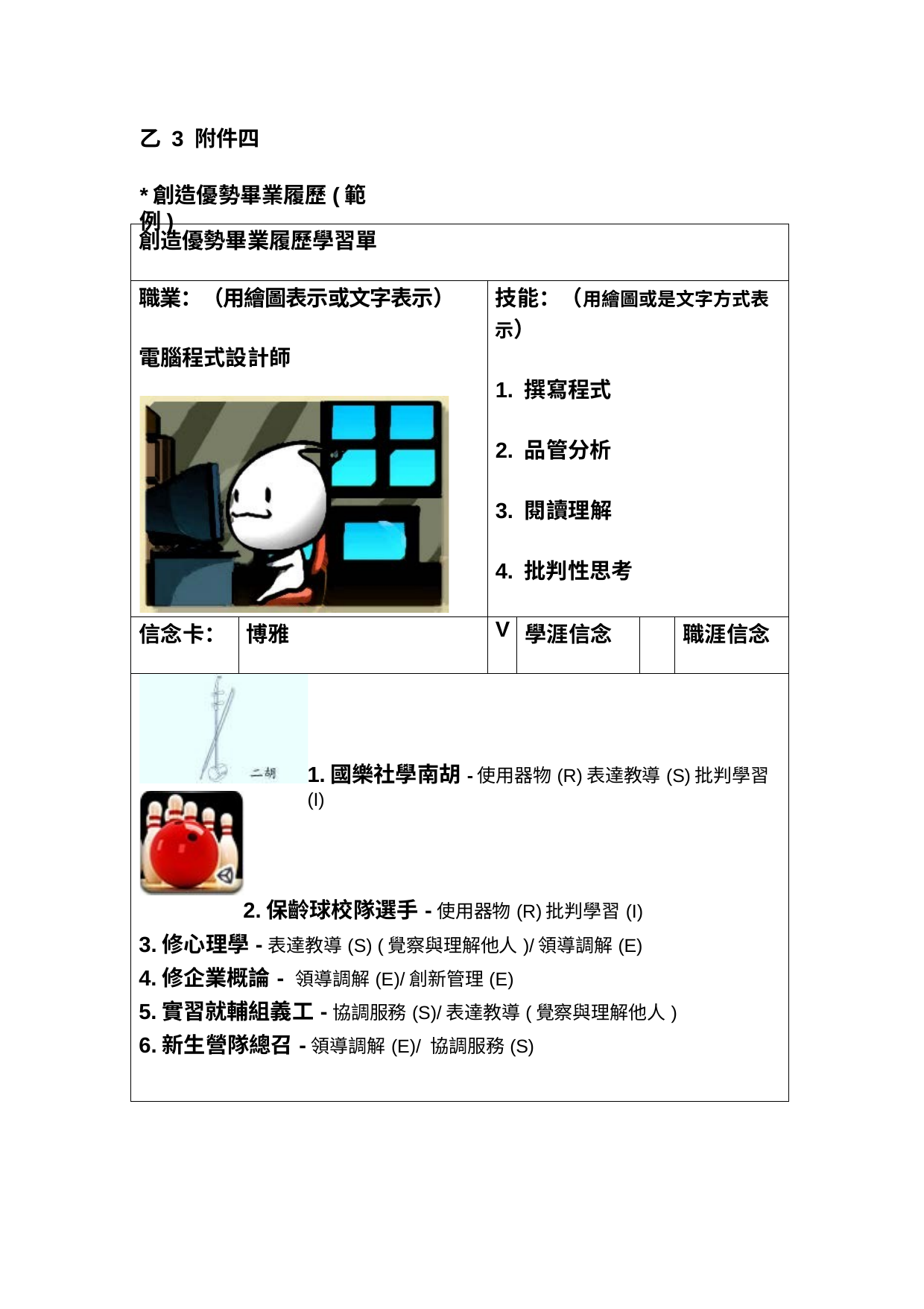

乙 3 附件四

*創造優勢畢業履歷(範例)
| 創造優勢畢業履歷學習單 |  |  |  |  |  |
| --- | --- | --- | --- | --- | --- |
| 職業：（用繪圖表示或文字表示） 電腦程式設計師 |  | 技能：（用繪圖或是文字方式表示） 1. 撰寫程式 2. 品管分析 3. 閱讀理解 4. 批判性思考 |  |  |  |
| 信念卡： | 博雅 | V | 學涯信念 |  | 職涯信念 |
| 1.國樂社學南胡-使用器物(R)表達教導(S)批判學習(I) 2.保齡球校隊選手-使用器物(R)批判學習(I) 3.修心理學-表達教導(S) (覺察與理解他人)/領導調解(E) 4.修企業概論- 領導調解(E)/創新管理(E) 5.實習就輔組義工-協調服務(S)/表達教導(覺察與理解他人) 6.新生營隊總召-領導調解(E)/ 協調服務(S) |  |  |  |  |  |